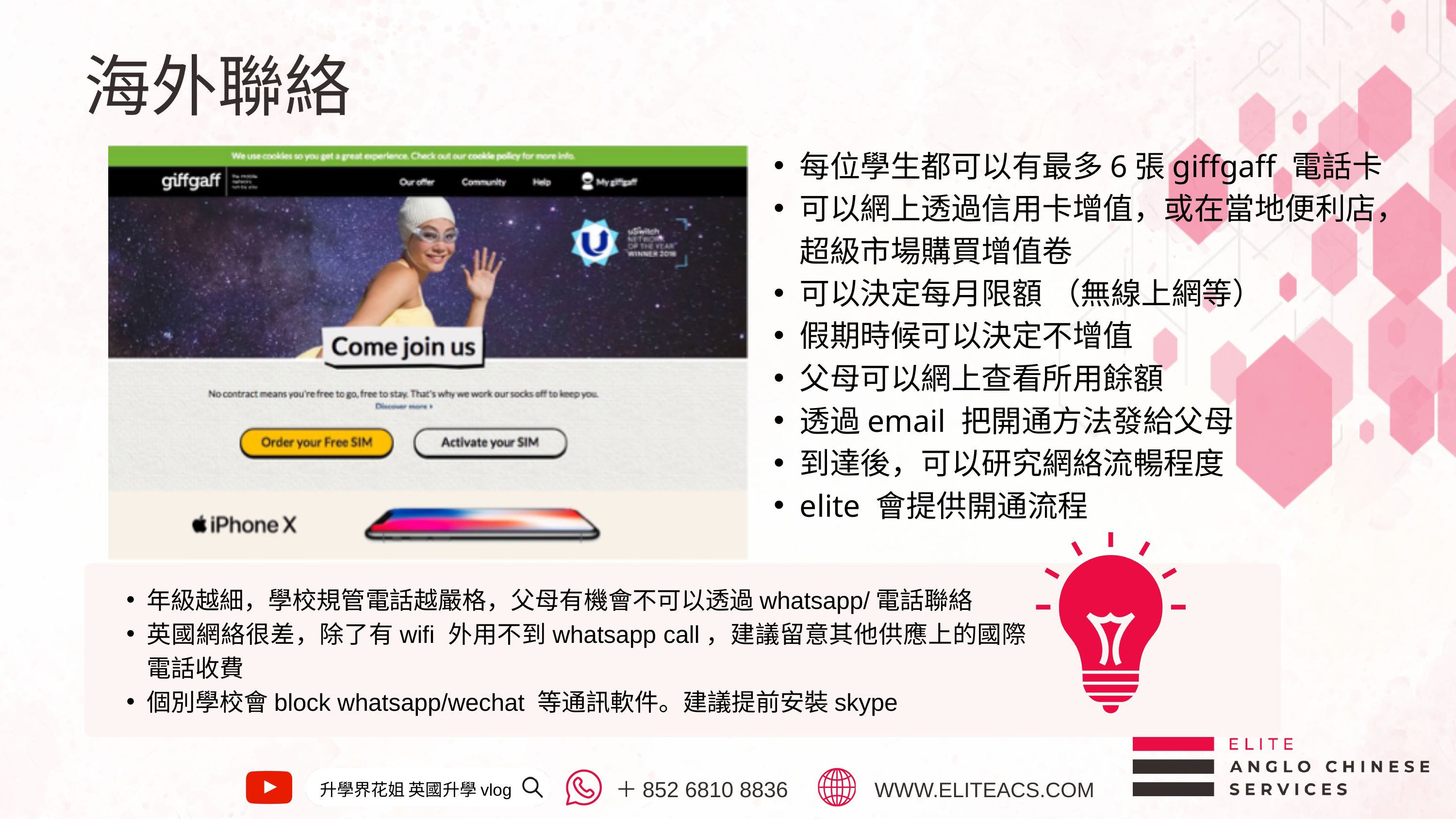

海外聯絡
每位學生都可以有最多6張giffgaff 電話卡
可以網上透過信用卡增值，或在當地便利店，超級市場購買增值卷
可以決定每月限額 （無線上網等）
假期時候可以決定不增值
父母可以網上查看所用餘額
透過email 把開通方法發給父母
到達後，可以研究網絡流暢程度
elite 會提供開通流程

年級越細，學校規管電話越嚴格，父母有機會不可以透過whatsapp/電話聯絡
英國網絡很差，除了有wifi 外用不到whatsapp call，建議留意其他供應上的國際電話收費
個別學校會block whatsapp/wechat 等通訊軟件。建議提前安裝skype

升學界花姐 英國升學vlog

WWW.ELITEACS.COM

＋852 6810 8836